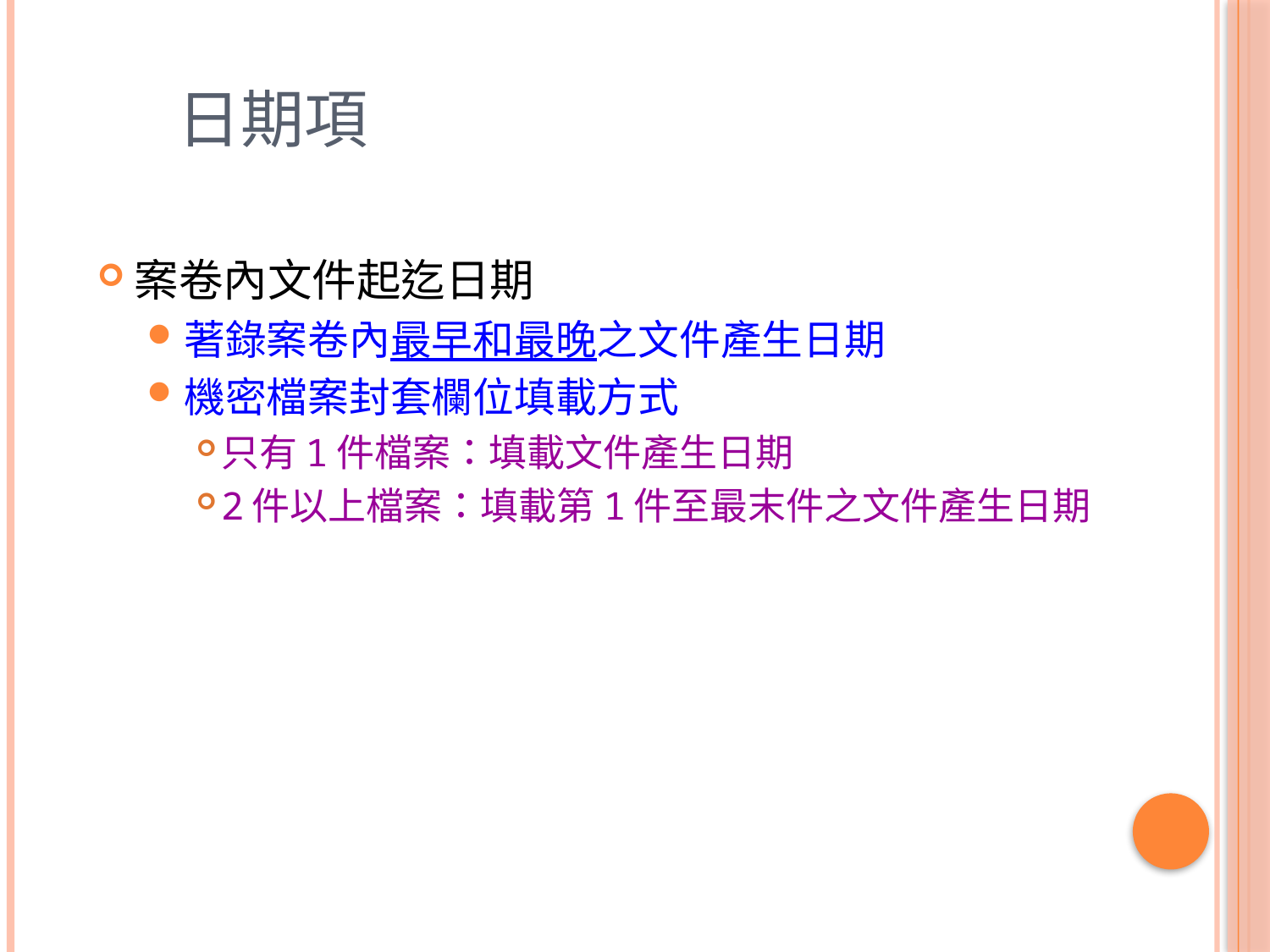

# 日期項
案卷內文件起迄日期
著錄案卷內最早和最晚之文件產生日期
機密檔案封套欄位填載方式
只有1件檔案：填載文件產生日期
2件以上檔案：填載第1件至最末件之文件產生日期